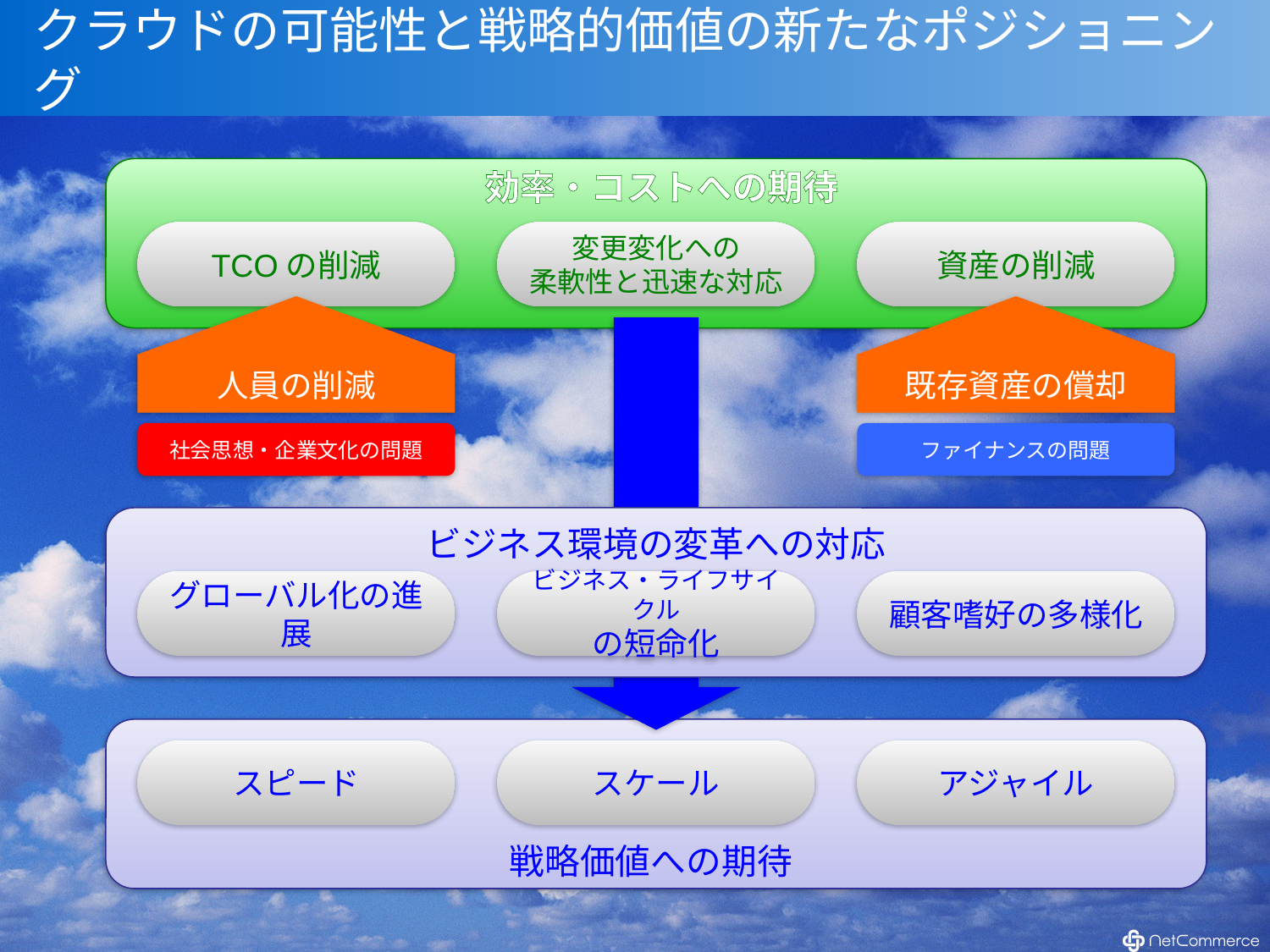

# クラウドの可能性と戦略的価値の新たなポジショニング

効率・コストへの期待

TCOの削減

変更変化への
柔軟性と迅速な対応
資産の削減

人員の削減

既存資産の償却

スピード
スケール
アジャイル
戦略価値への期待
社会思想・企業文化の問題
ファイナンスの問題

ビジネス環境の変革への対応

グローバル化の進展
ビジネス・ライフサイクル
の短命化
顧客嗜好の多様化